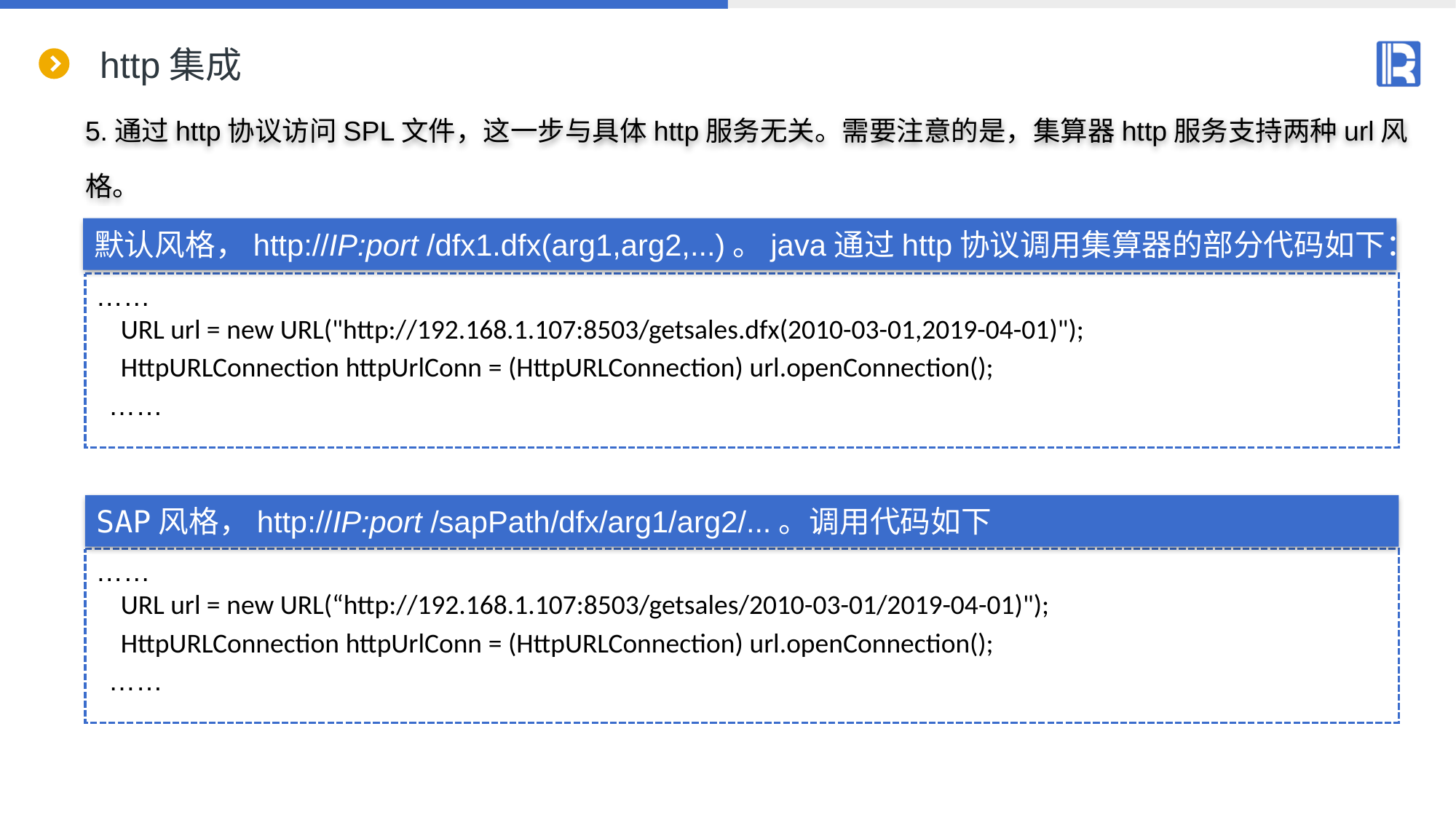

# http集成
5.通过http协议访问SPL文件，这一步与具体http服务无关。需要注意的是，集算器http服务支持两种url风格。
默认风格，http://IP:port /dfx1.dfx(arg1,arg2,...)。java通过http协议调用集算器的部分代码如下：
……
    URL url = new URL("http://192.168.1.107:8503/getsales.dfx(2010-03-01,2019-04-01)");
    HttpURLConnection httpUrlConn = (HttpURLConnection) url.openConnection();
  ……
SAP风格，http://IP:port /sapPath/dfx/arg1/arg2/...。调用代码如下
……
    URL url = new URL(“http://192.168.1.107:8503/getsales/2010-03-01/2019-04-01)");
    HttpURLConnection httpUrlConn = (HttpURLConnection) url.openConnection();
  ……